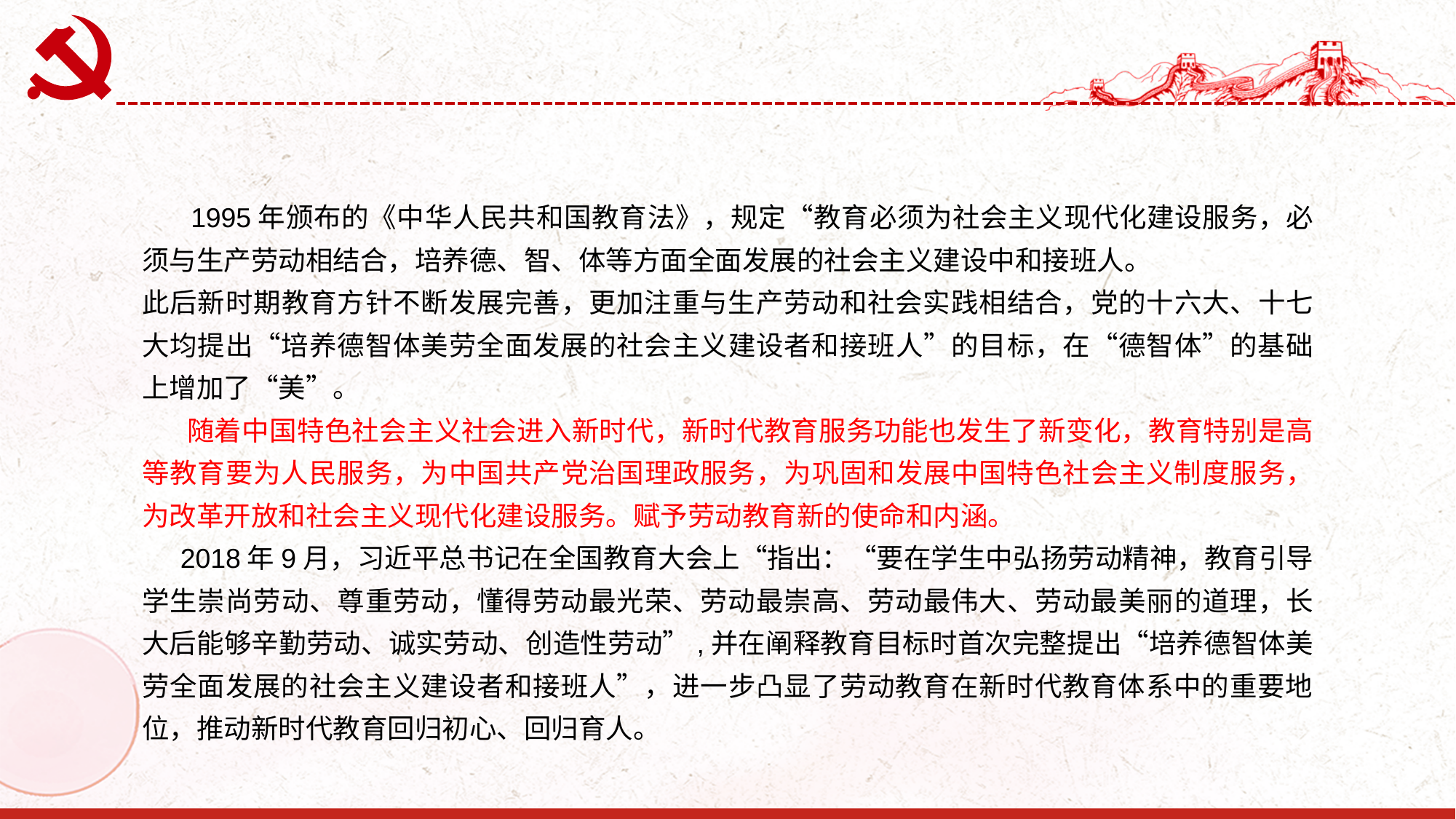

1995年颁布的《中华人民共和国教育法》，规定“教育必须为社会主义现代化建设服务，必须与生产劳动相结合，培养德、智、体等方面全面发展的社会主义建设中和接班人。
此后新时期教育方针不断发展完善，更加注重与生产劳动和社会实践相结合，党的十六大、十七大均提出“培养德智体美劳全面发展的社会主义建设者和接班人”的目标，在“德智体”的基础上增加了“美”。
      随着中国特色社会主义社会进入新时代，新时代教育服务功能也发生了新变化，教育特别是高等教育要为人民服务，为中国共产党治国理政服务，为巩固和发展中国特色社会主义制度服务，为改革开放和社会主义现代化建设服务。赋予劳动教育新的使命和内涵。
     2018年9月，习近平总书记在全国教育大会上“指出：“要在学生中弘扬劳动精神，教育引导学生崇尚劳动、尊重劳动，懂得劳动最光荣、劳动最崇高、劳动最伟大、劳动最美丽的道理，长大后能够辛勤劳动、诚实劳动、创造性劳动”,并在阐释教育目标时首次完整提出“培养德智体美劳全面发展的社会主义建设者和接班人”，进一步凸显了劳动教育在新时代教育体系中的重要地位，推动新时代教育回归初心、回归育人。